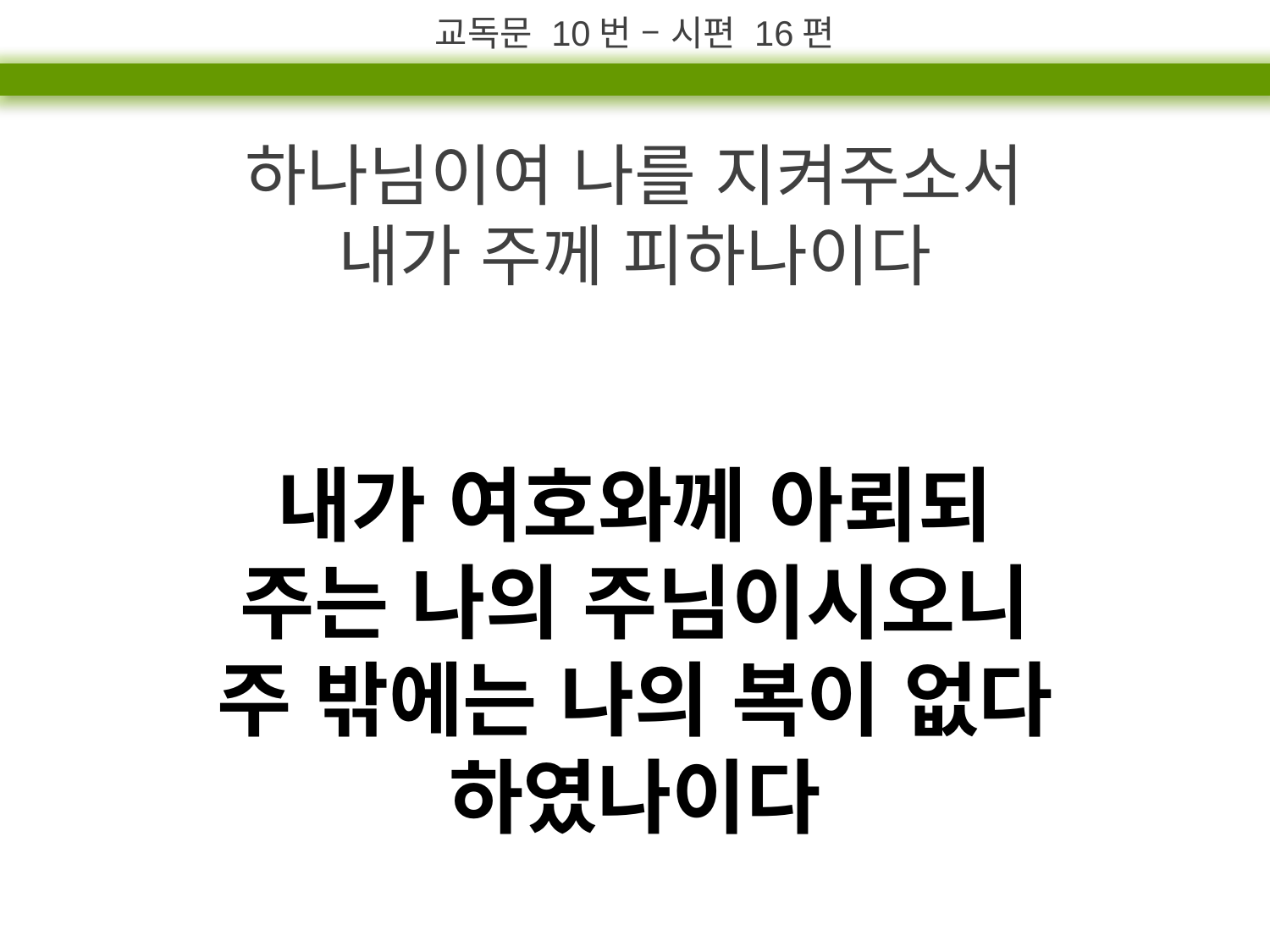

교독문 10번 – 시편 16편

하나님이여 나를 지켜주소서
내가 주께 피하나이다
내가 여호와께 아뢰되
주는 나의 주님이시오니
주 밖에는 나의 복이 없다
하였나이다